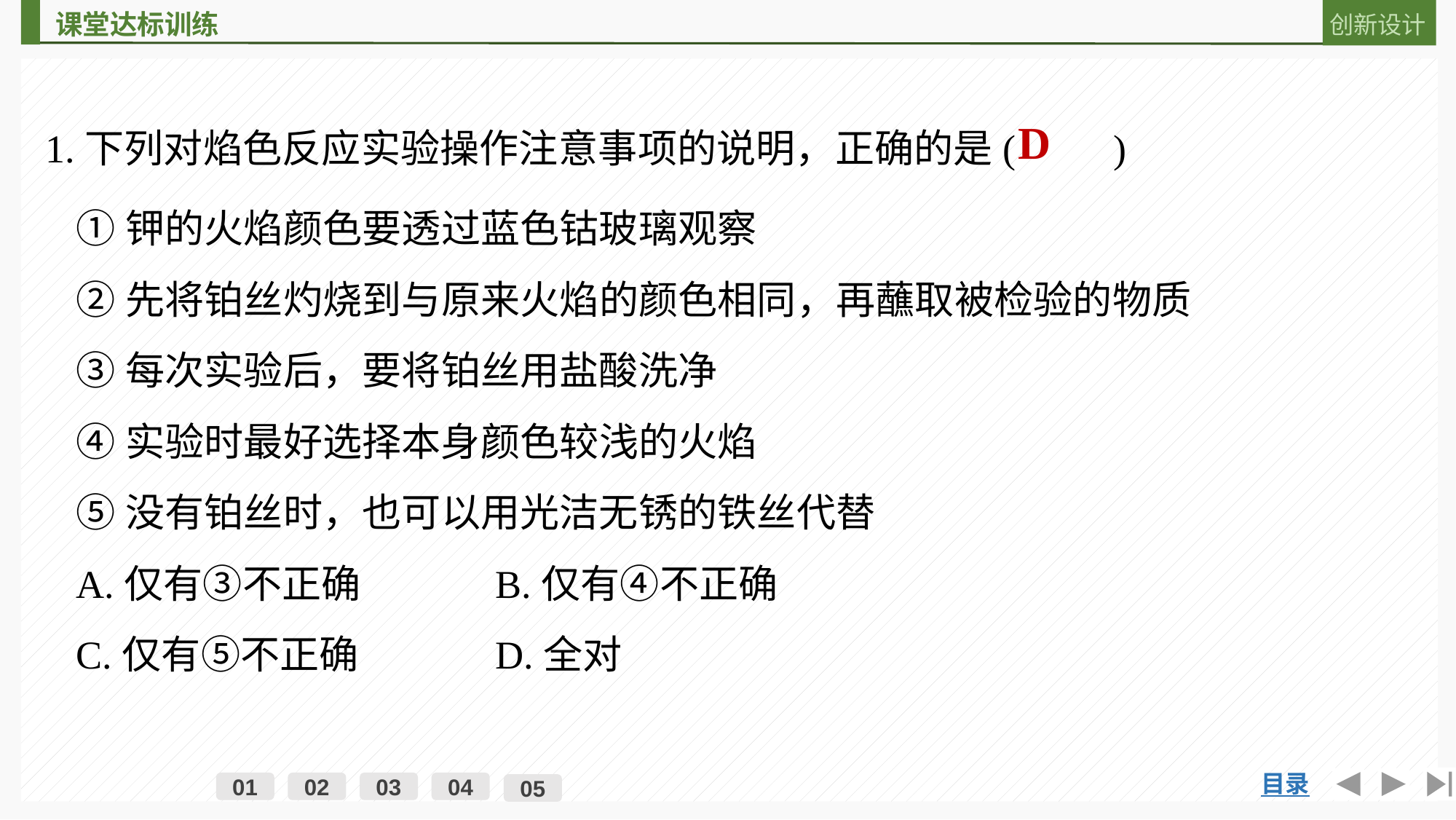

1.下列对焰色反应实验操作注意事项的说明，正确的是(　　)
D
①钾的火焰颜色要透过蓝色钴玻璃观察
②先将铂丝灼烧到与原来火焰的颜色相同，再蘸取被检验的物质
③每次实验后，要将铂丝用盐酸洗净
④实验时最好选择本身颜色较浅的火焰
⑤没有铂丝时，也可以用光洁无锈的铁丝代替
A.仅有③不正确	B.仅有④不正确
C.仅有⑤不正确	D.全对